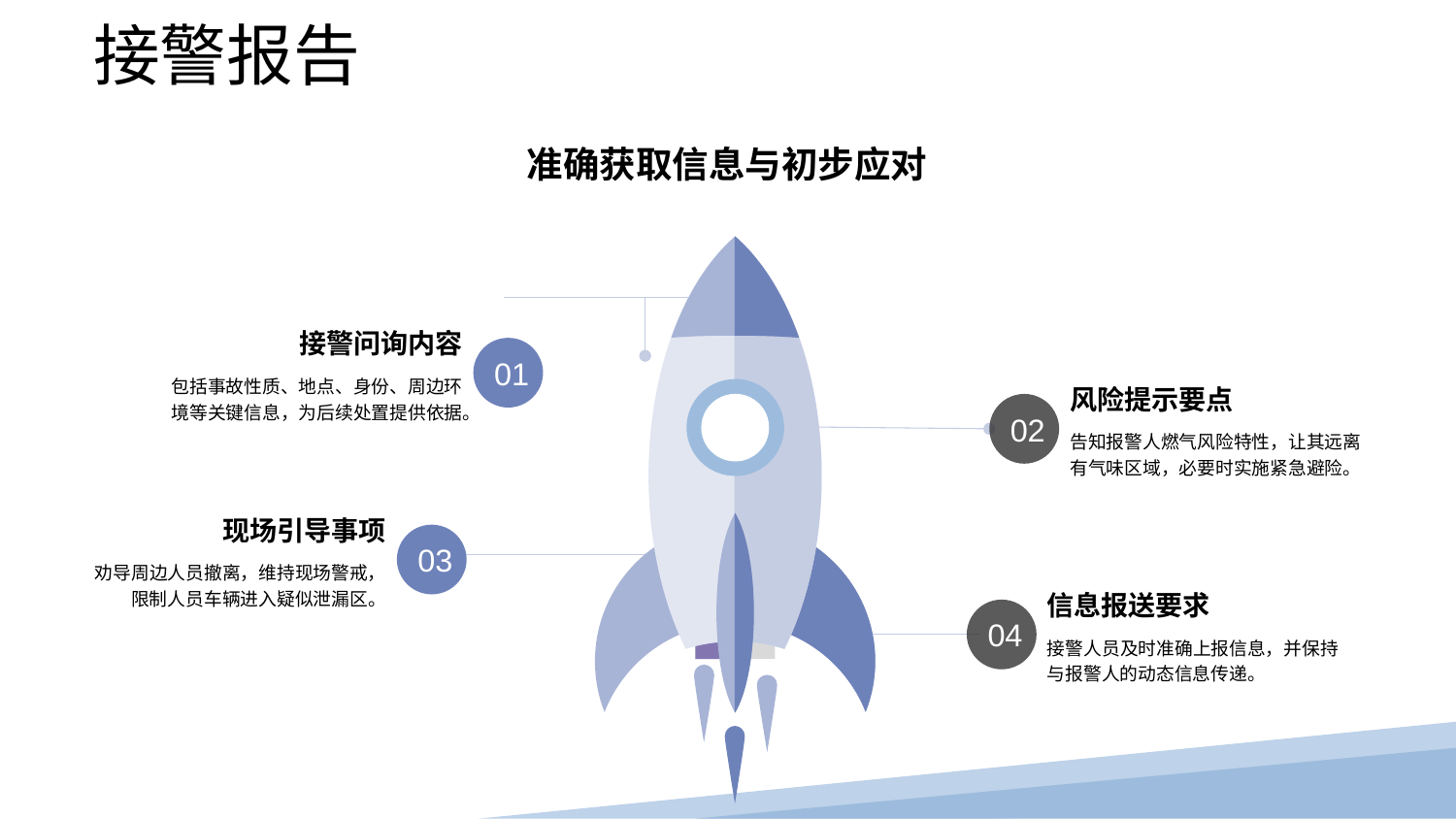

接警报告
准确获取信息与初步应对

接警问询内容
01
包括事故性质、地点、身份、周边环境等关键信息，为后续处置提供依据。
风险提示要点

02
告知报警人燃气风险特性，让其远离有气味区域，必要时实施紧急避险。
现场引导事项

03

劝导周边人员撤离，维持现场警戒，限制人员车辆进入疑似泄漏区。
信息报送要求
04
接警人员及时准确上报信息，并保持与报警人的动态信息传递。